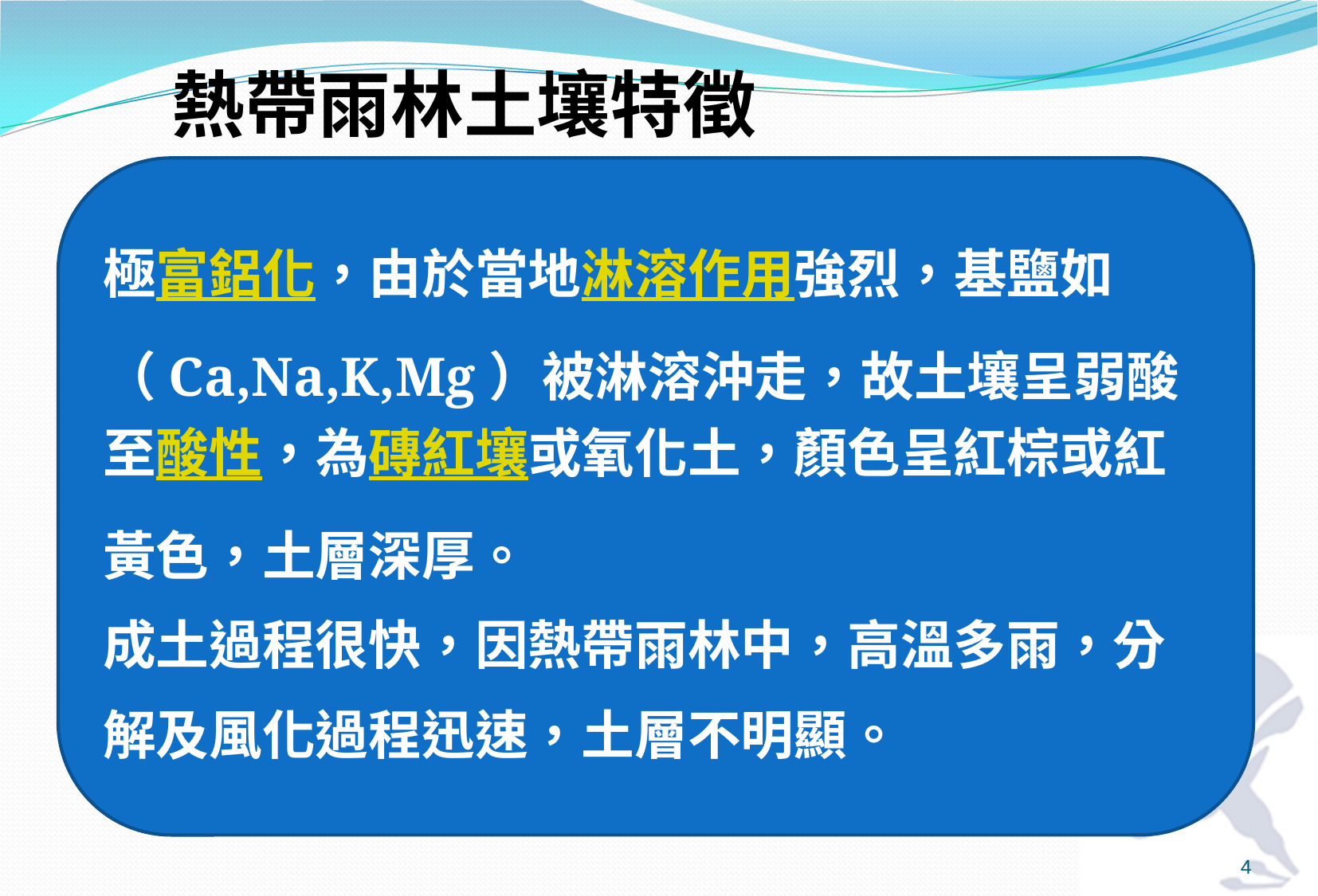

#
熱帶雨林土壤特徵
極富鋁化，由於當地淋溶作用強烈，基鹽如（Ca,Na,K,Mg）被淋溶沖走，故土壤呈弱酸至酸性，為磚紅壤或氧化土，顏色呈紅棕或紅黃色，土層深厚。
成土過程很快，因熱帶雨林中，高溫多雨，分解及風化過程迅速，土層不明顯。
4